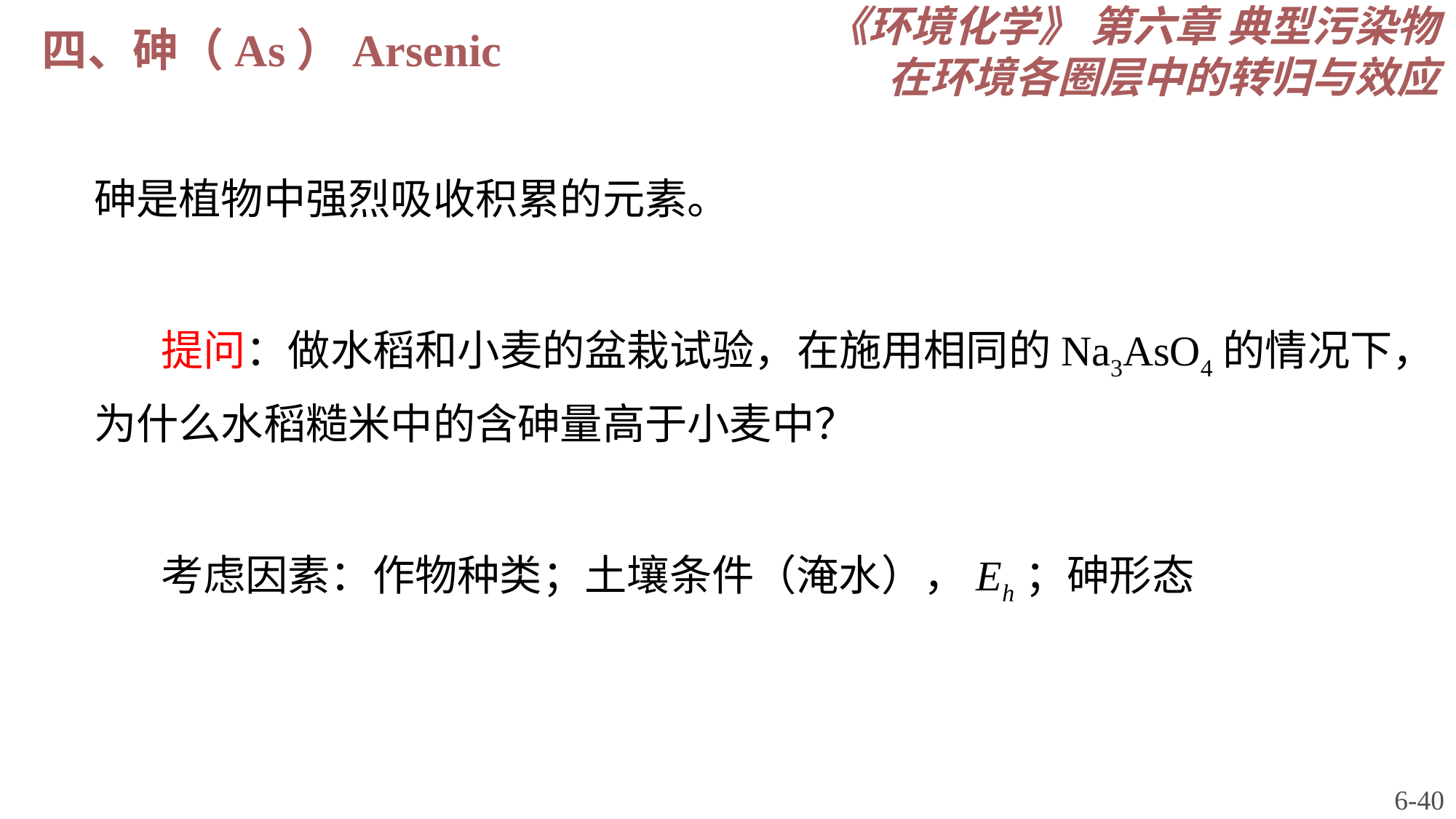

《环境化学》 第六章 典型污染物在环境各圈层中的转归与效应
四、砷（As）Arsenic
砷是植物中强烈吸收积累的元素。

      提问：做水稻和小麦的盆栽试验，在施用相同的Na3AsO4的情况下，为什么水稻糙米中的含砷量高于小麦中？

      考虑因素：作物种类；土壤条件（淹水），Eh；砷形态
6-40